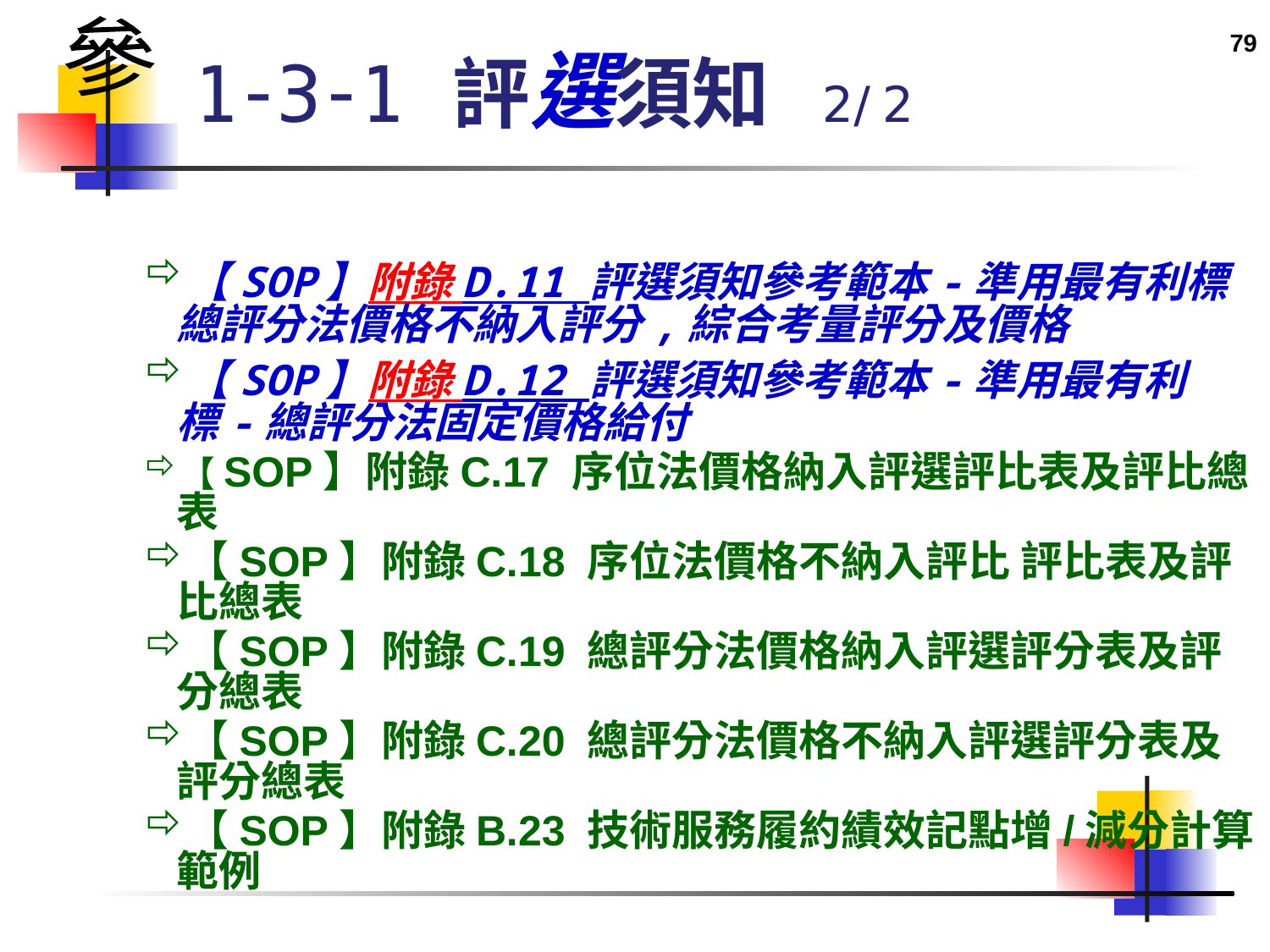

79
參
# 1-3-1 評選須知  2/2

【SOP】附錄 D.11 評選須知參考範本-準用最有利標總評分法價格不納入評分,綜合考量評分及價格
【SOP】附錄 D.12 評選須知參考範本-準用最有利標-總評分法固定價格給付
【SOP】附錄C.17 序位法價格納入評選評比表及評比總表
【SOP】附錄C.18 序位法價格不納入評比 評比表及評比總表
【SOP】附錄C.19 總評分法價格納入評選評分表及評分總表
【SOP】附錄C.20 總評分法價格不納入評選評分表及評分總表
【SOP】附錄B.23 技術服務履約績效記點增/減分計算範例